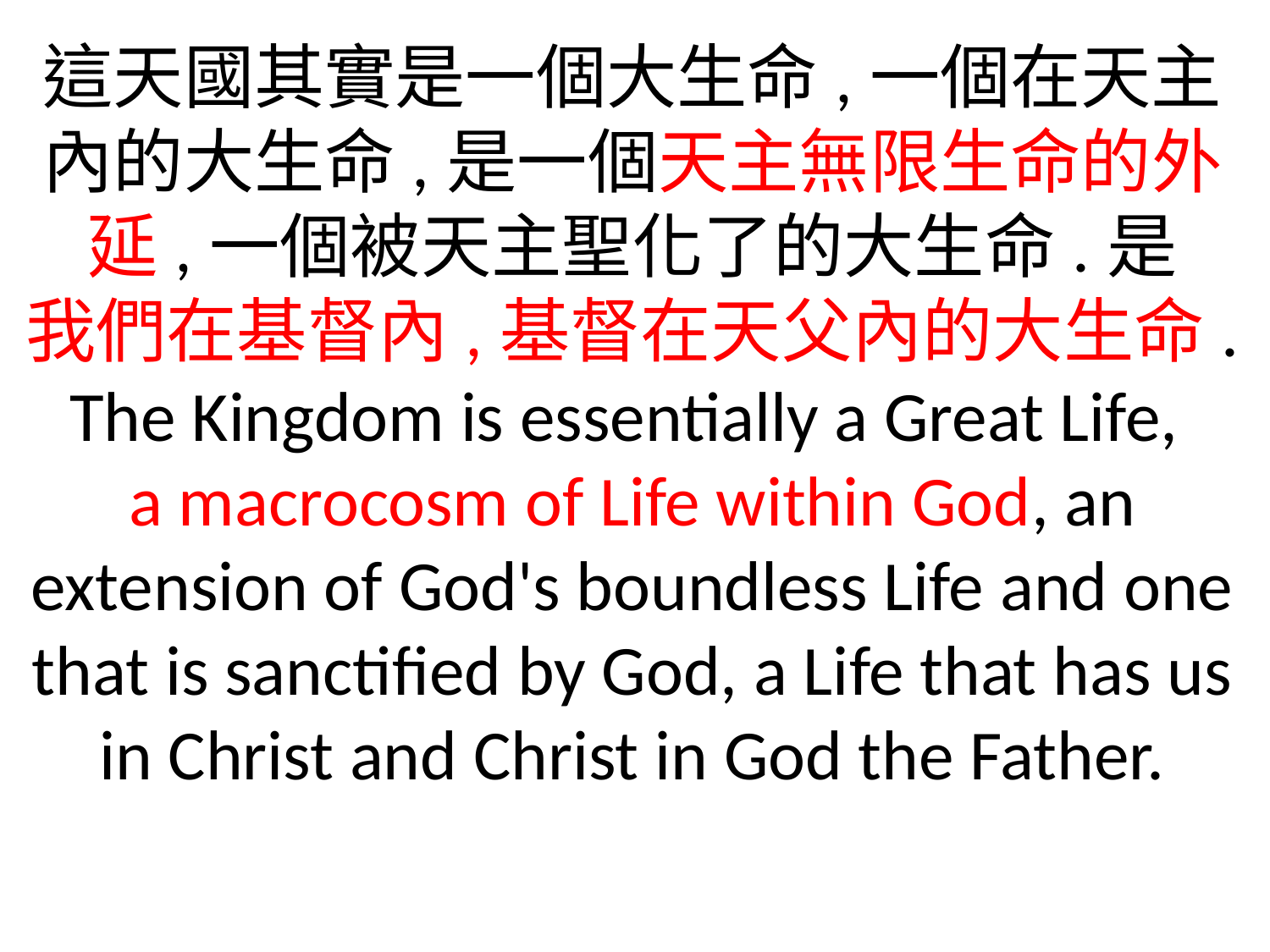

這天國其實是一個大生命,一個在天主內的大生命,是一個天主無限生命的外延,一個被天主聖化了的大生命.是
我們在基督內,基督在天父內的大生命.
The Kingdom is essentially a Great Life,
a macrocosm of Life within God, an extension of God's boundless Life and one that is sanctified by God, a Life that has us in Christ and Christ in God the Father.